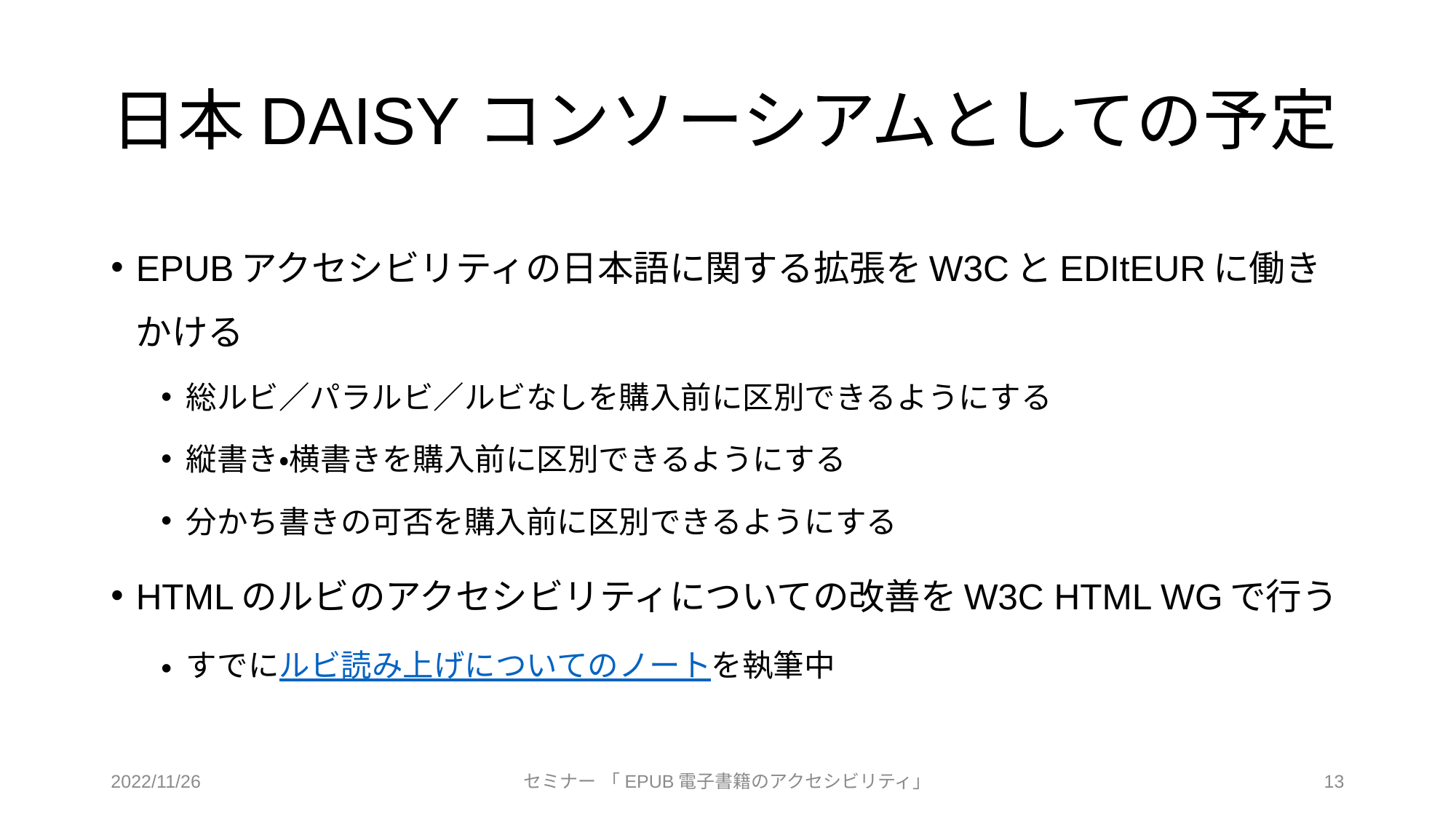

# 日本DAISYコンソーシアムとしての予定
EPUBアクセシビリティの日本語に関する拡張をW3CとEDItEURに働きかける
総ルビ／パラルビ／ルビなしを購入前に区別できるようにする
縦書き・横書きを購入前に区別できるようにする
分かち書きの可否を購入前に区別できるようにする
HTMLのルビのアクセシビリティについての改善をW3C HTML WGで行う
すでにルビ読み上げについてのノートを執筆中
2022/11/26
セミナー 「EPUB電子書籍のアクセシビリティ」
13